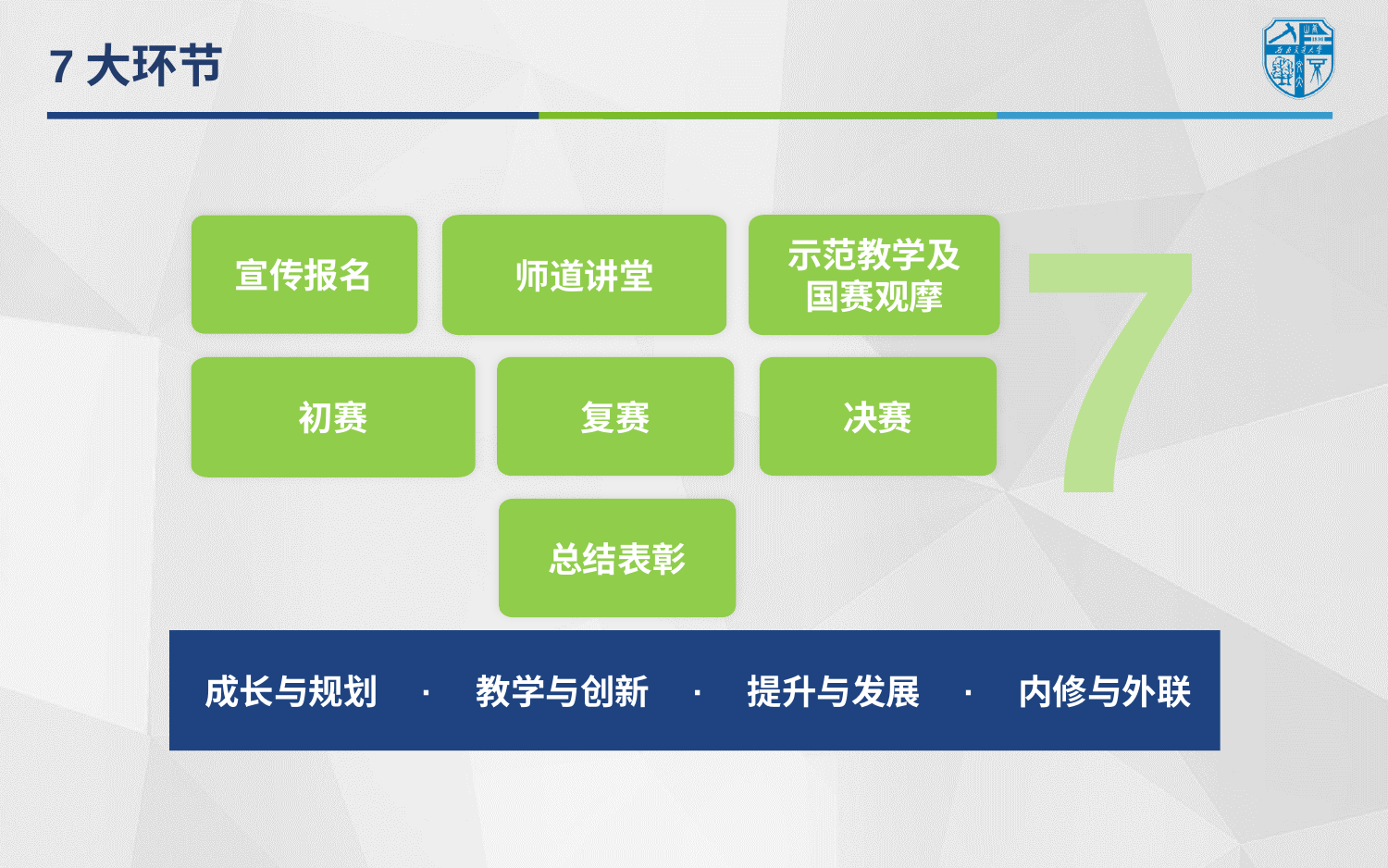

7大环节
7
师道讲堂
示范教学及
国赛观摩
宣传报名
初赛
复赛
决赛
总结表彰

成长与规划　·　教学与创新　·　提升与发展　·　内修与外联